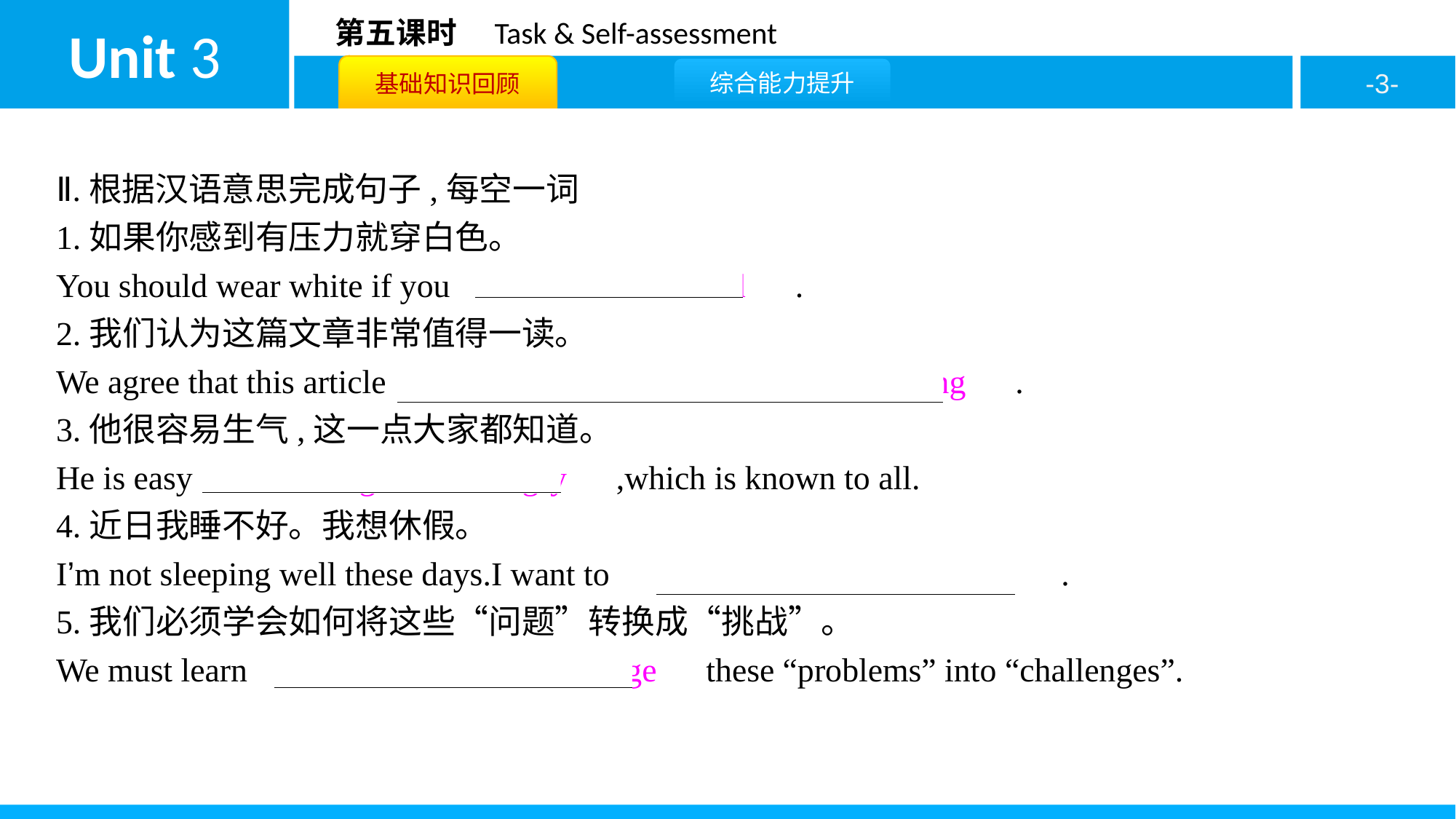

Ⅱ.根据汉语意思完成句子,每空一词
1.如果你感到有压力就穿白色。
You should wear white if you　feel　 　stressed　.
2.我们认为这篇文章非常值得一读。
We agree that this article　is　 　well　 　worth　 　reading　.
3.他很容易生气,这一点大家都知道。
He is easy　to　 　get　 　angry　,which is known to all.
4.近日我睡不好。我想休假。
I’m not sleeping well these days.I want to　take　 　a　 　holiday　.
5.我们必须学会如何将这些“问题”转换成“挑战”。
We must learn　how　 　to　 　change　these “problems” into “challenges”.